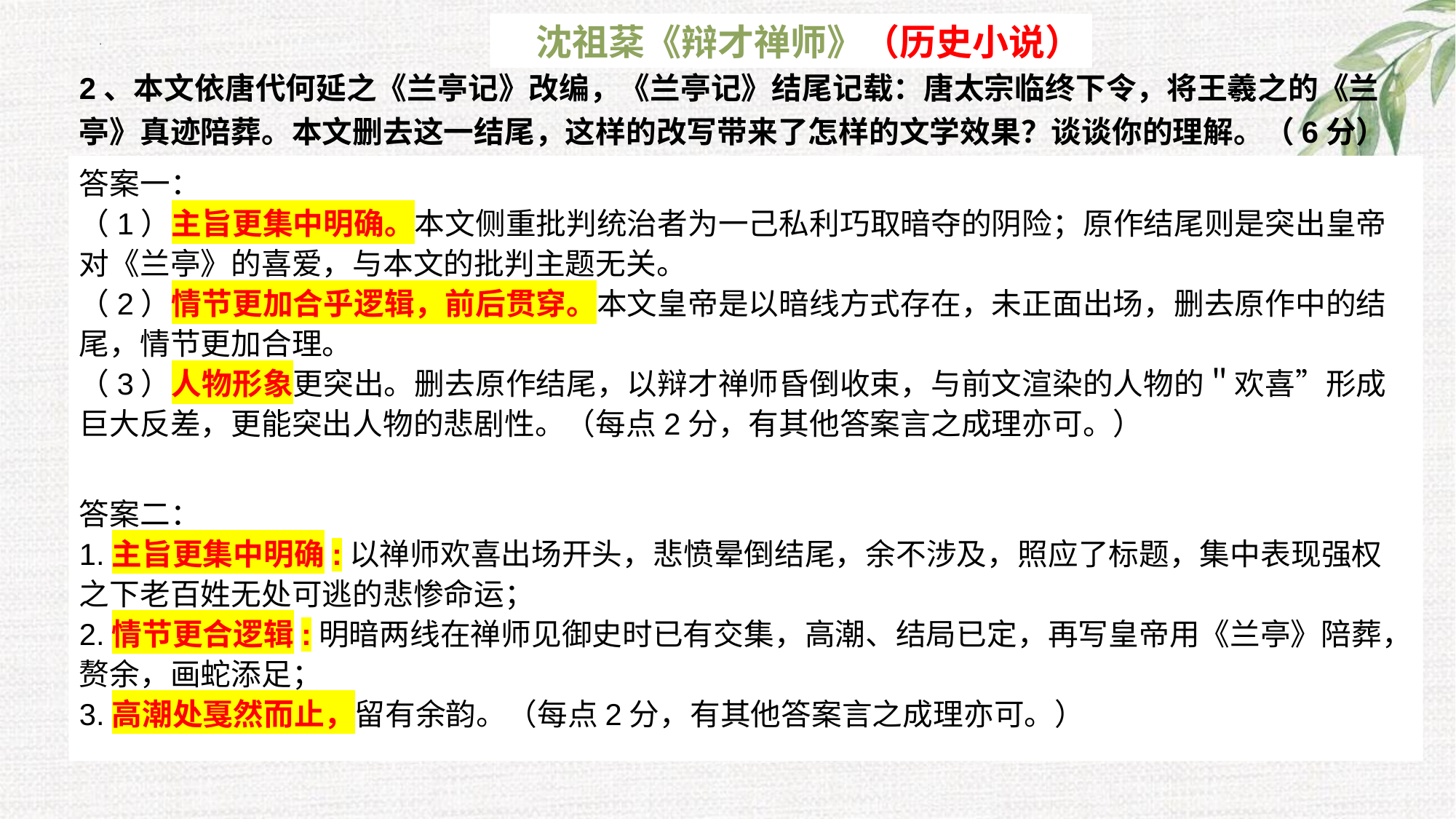

沈祖棻《辩才禅师》（历史小说）
2、本文依唐代何延之《兰亭记》改编，《兰亭记》结尾记载：唐太宗临终下令，将王羲之的《兰亭》真迹陪葬。本文删去这一结尾，这样的改写带来了怎样的文学效果？谈谈你的理解。（6分）
答案一：
（1）主旨更集中明确。本文侧重批判统治者为一己私利巧取暗夺的阴险；原作结尾则是突出皇帝对《兰亭》的喜爱，与本文的批判主题无关。
（2）情节更加合乎逻辑，前后贯穿。本文皇帝是以暗线方式存在，未正面出场，删去原作中的结尾，情节更加合理。
（3）人物形象更突出。删去原作结尾，以辩才禅师昏倒收束，与前文渲染的人物的＂欢喜”形成巨大反差，更能突出人物的悲剧性。（每点2分，有其他答案言之成理亦可。）
答案二：
1.主旨更集中明确:以禅师欢喜出场开头，悲愤晕倒结尾，余不涉及，照应了标题，集中表现强权之下老百姓无处可逃的悲惨命运；
2.情节更合逻辑:明暗两线在禅师见御史时已有交集，高潮、结局已定，再写皇帝用《兰亭》陪葬，赘余，画蛇添足；
3.高潮处戛然而止，留有余韵。（每点2分，有其他答案言之成理亦可。）